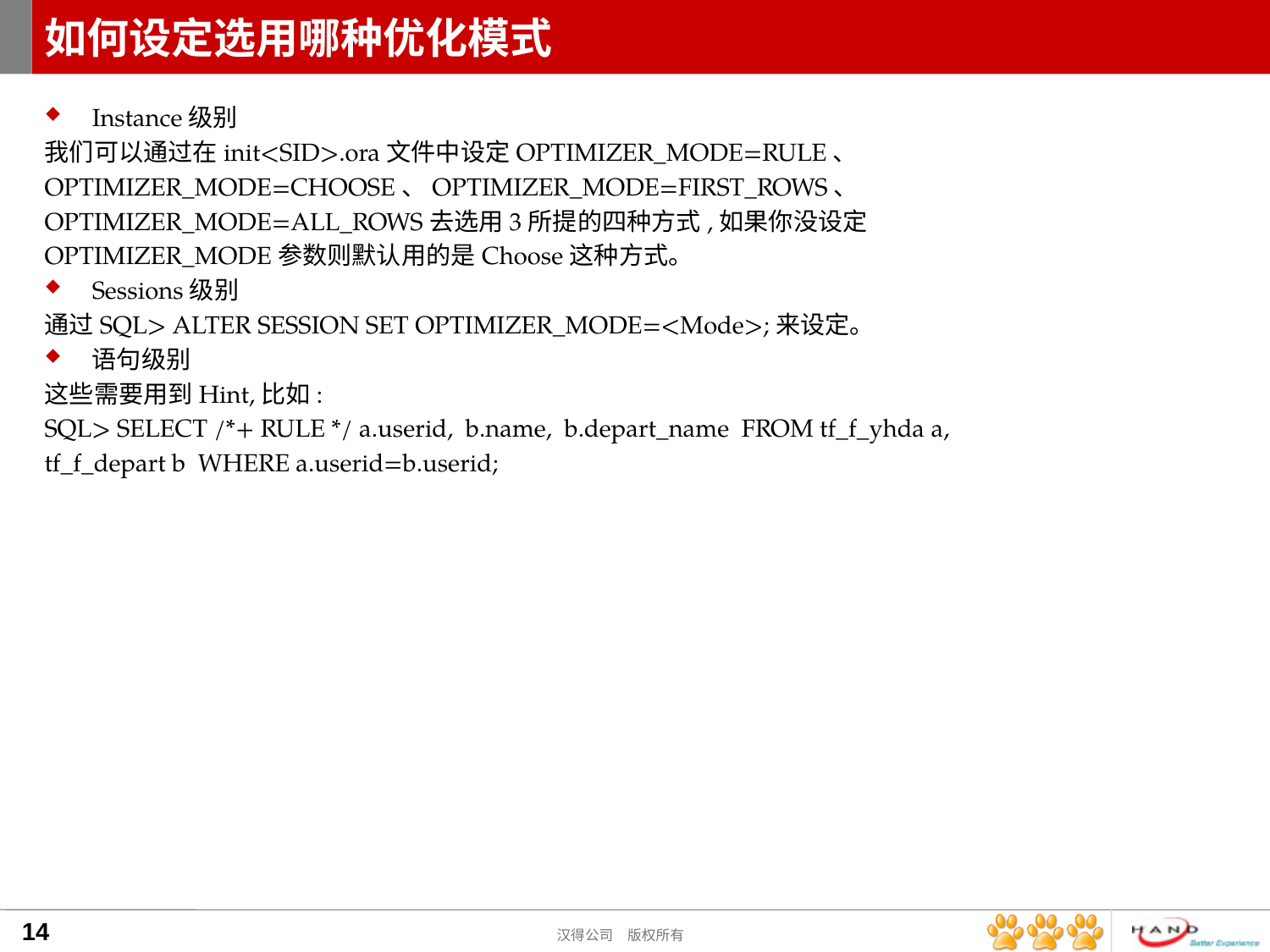

# 如何设定选用哪种优化模式
Instance级别
我们可以通过在init<SID>.ora文件中设定OPTIMIZER_MODE=RULE、
OPTIMIZER_MODE=CHOOSE、OPTIMIZER_MODE=FIRST_ROWS、
OPTIMIZER_MODE=ALL_ROWS去选用3所提的四种方式,如果你没设定
OPTIMIZER_MODE参数则默认用的是Choose这种方式。
Sessions级别
通过SQL> ALTER SESSION SET OPTIMIZER_MODE=<Mode>;来设定。
语句级别
这些需要用到Hint,比如:
SQL> SELECT /*+ RULE */ a.userid,  b.name,  b.depart_name  FROM tf_f_yhda a,
tf_f_depart b  WHERE a.userid=b.userid;
14